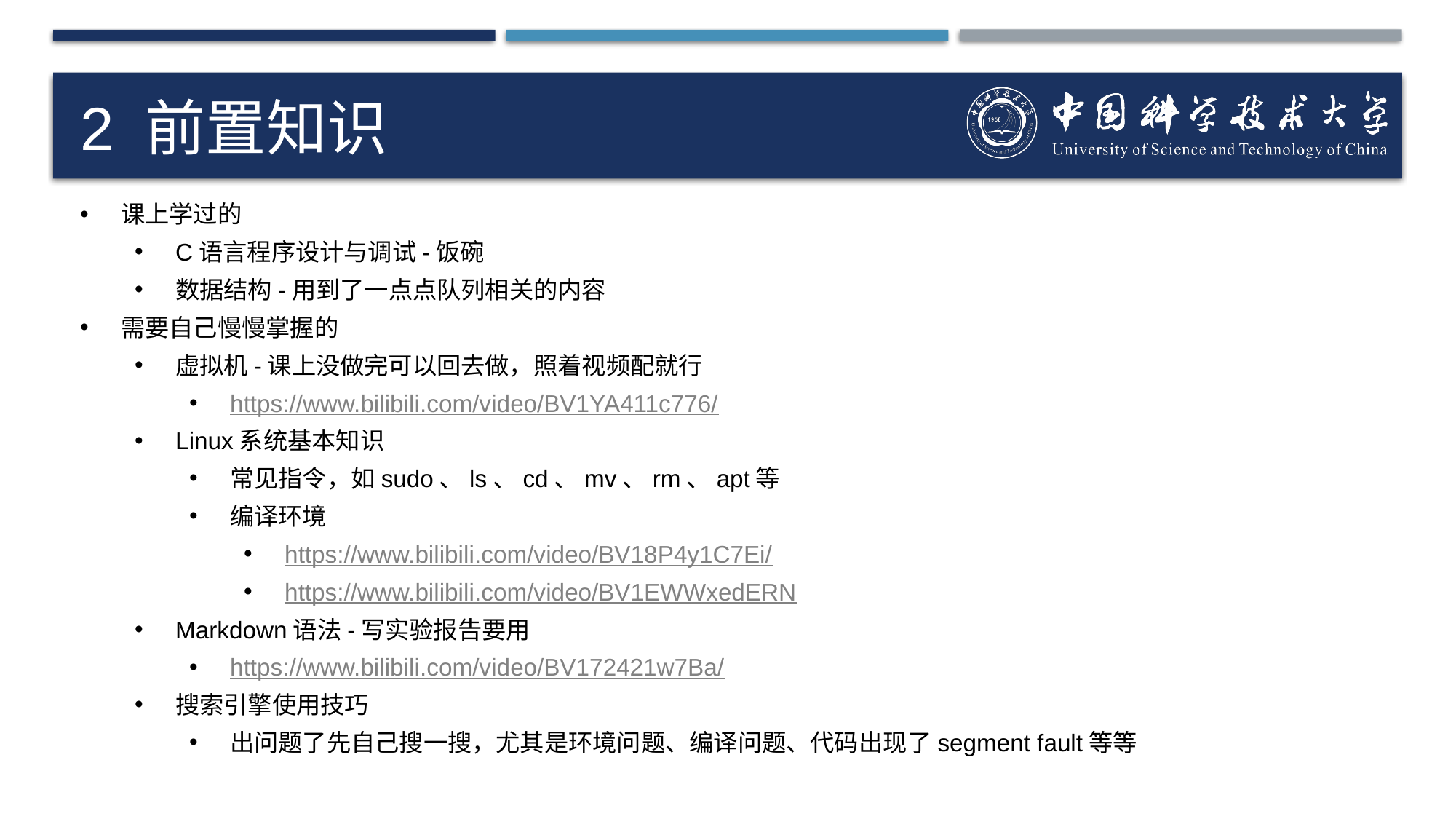

# 2 前置知识
课上学过的
C语言程序设计与调试-饭碗
数据结构-用到了一点点队列相关的内容
需要自己慢慢掌握的
虚拟机-课上没做完可以回去做，照着视频配就行
https://www.bilibili.com/video/BV1YA411c776/
Linux系统基本知识
常见指令，如sudo、ls、cd、mv、rm、apt等
编译环境
https://www.bilibili.com/video/BV18P4y1C7Ei/
https://www.bilibili.com/video/BV1EWWxedERN
Markdown语法-写实验报告要用
https://www.bilibili.com/video/BV172421w7Ba/
搜索引擎使用技巧
出问题了先自己搜一搜，尤其是环境问题、编译问题、代码出现了segment fault等等